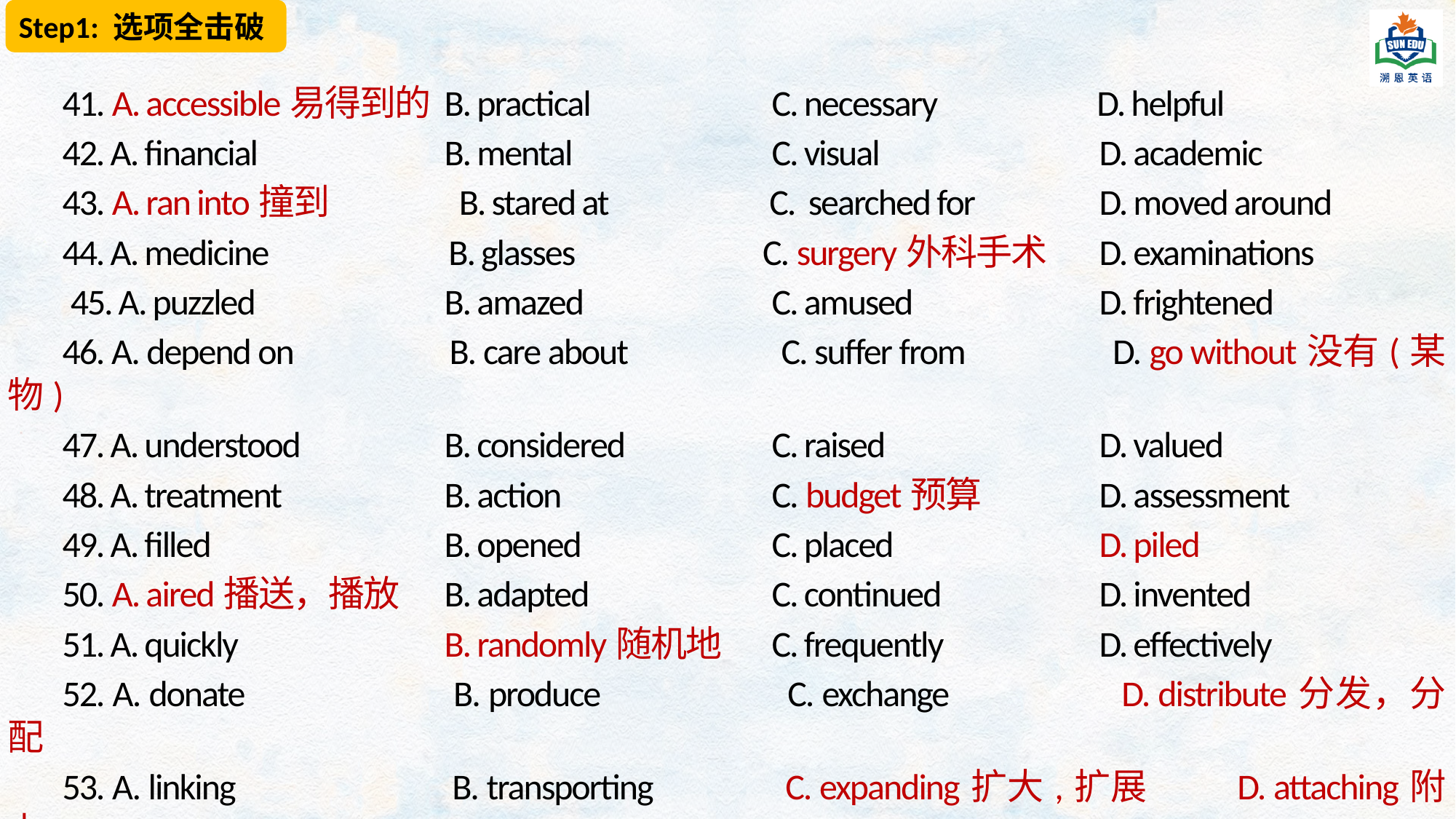

Step1: 选项全击破
41. A. accessible易得到的	B. practical  		C. necessary  	                D. helpful
42. A. financial  		B. mental  		C. visual    		D. academic
43. A. ran into撞到	                 B. stared at  	                C.  searched for 		D. moved around
44. A. medicine  	                 B. glasses  	               C. surgery外科手术	D. examinations
 45. A. puzzled  		B. amazed  		C. amused 		D. frightened
46. A. depend on  		B. care about  		C. suffer from  		D. go without没有(某物)
47. A. understood  		B. considered  		C. raised  		D. valued
48. A. treatment  		B. action  		C. budget预算		D. assessment
49. A. filled  			B. opened  		C. placed  		D. piled
50. A. aired播送，播放	B. adapted  		C. continued  		D. invented
51. A. quickly  		B. randomly随机地	C. frequently  		D. effectively
52. A. donate  		B. produce  		C. exchange  		D. distribute分发，分配
53. A. linking  		B. transporting  		C. expanding扩大,扩展	D. attaching附上
54. A. sympathy  		B. courage  		C. patience  		D. optimism乐观
55. A. suited  		B. addicted着迷的	C. related  		D. committed忠诚的